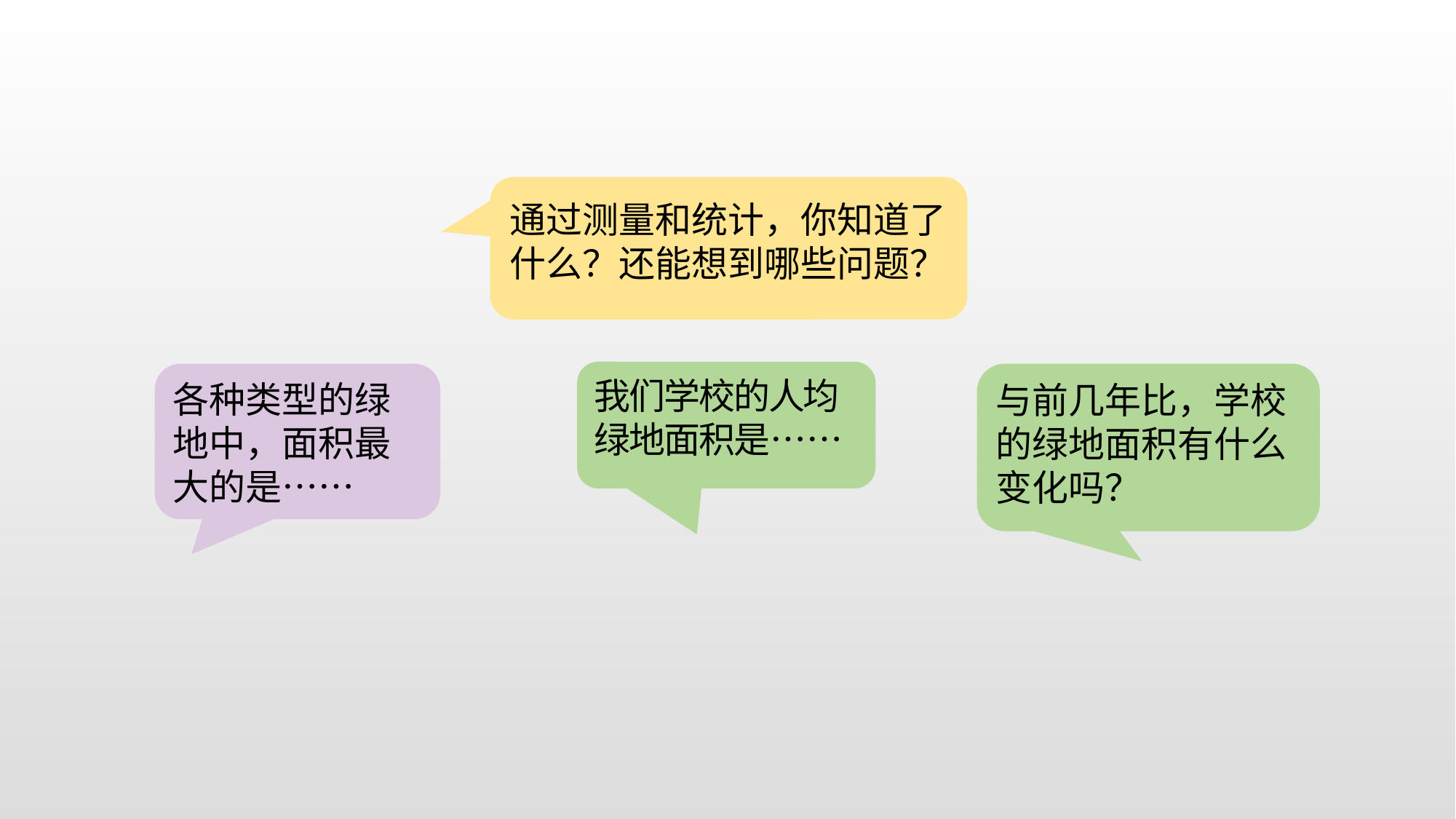

通过测量和统计，你知道了什么？还能想到哪些问题？
我们学校的人均绿地面积是……
各种类型的绿地中，面积最大的是……
与前几年比，学校的绿地面积有什么变化吗？